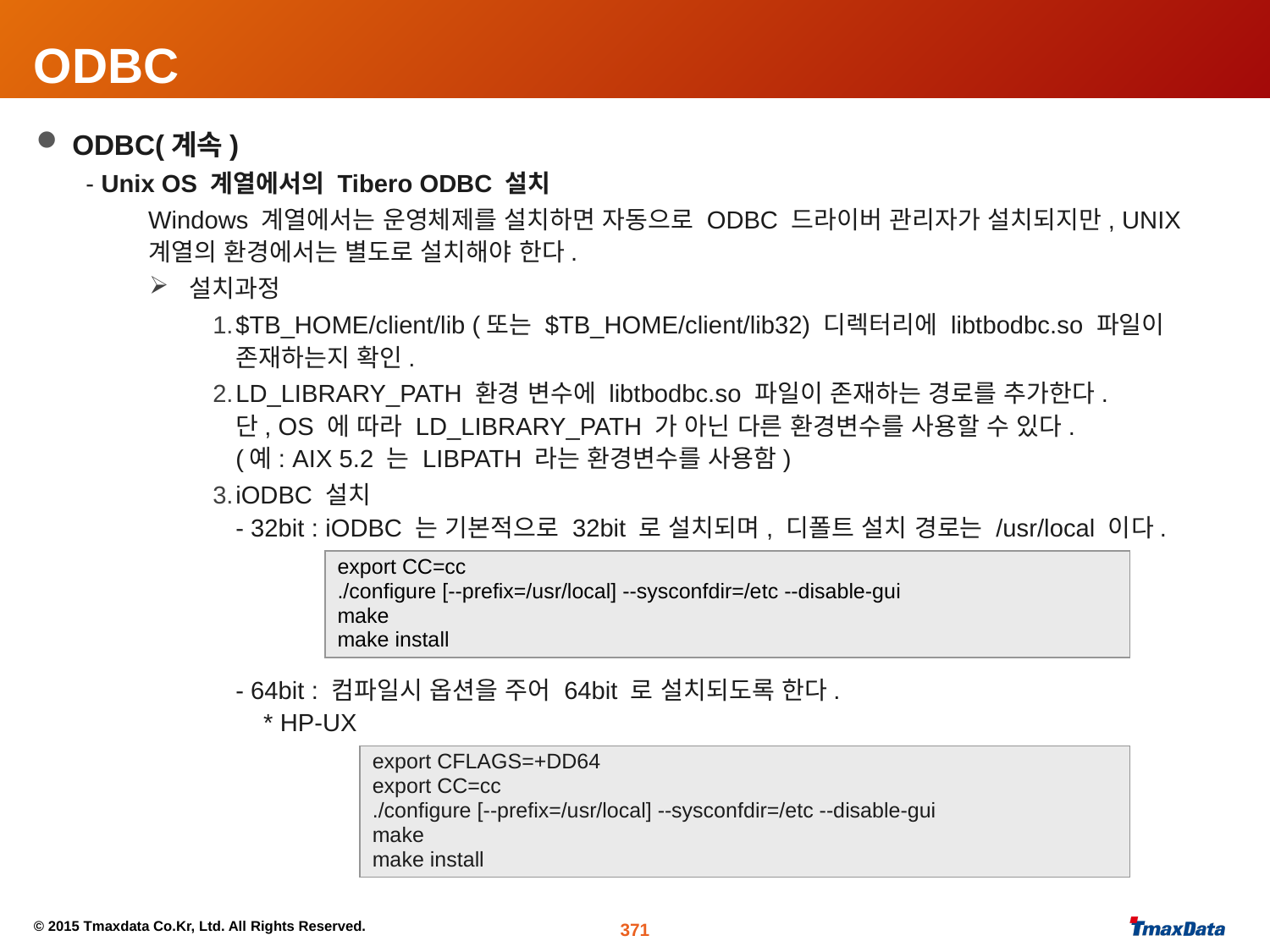

ODBC
 ODBC(계속)
- Unix OS 계열에서의 Tibero ODBC 설치
Windows 계열에서는 운영체제를 설치하면 자동으로 ODBC 드라이버 관리자가 설치되지만, UNIX 계열의 환경에서는 별도로 설치해야 한다.
설치과정
$TB_HOME/client/lib (또는 $TB_HOME/client/lib32) 디렉터리에 libtbodbc.so 파일이 존재하는지 확인.
LD_LIBRARY_PATH 환경 변수에 libtbodbc.so 파일이 존재하는 경로를 추가한다.
단, OS 에 따라 LD_LIBRARY_PATH 가 아닌 다른 환경변수를 사용할 수 있다.
(예: AIX 5.2 는 LIBPATH 라는 환경변수를 사용함)
iODBC 설치
- 32bit : iODBC 는 기본적으로 32bit 로 설치되며, 디폴트 설치 경로는 /usr/local 이다.
- 64bit : 컴파일시 옵션을 주어 64bit 로 설치되도록 한다.
    * HP-UX

export CC=cc
./configure [--prefix=/usr/local] --sysconfdir=/etc --disable-gui
make
make install
export CFLAGS=+DD64
export CC=cc
./configure [--prefix=/usr/local] --sysconfdir=/etc --disable-gui
make
make install